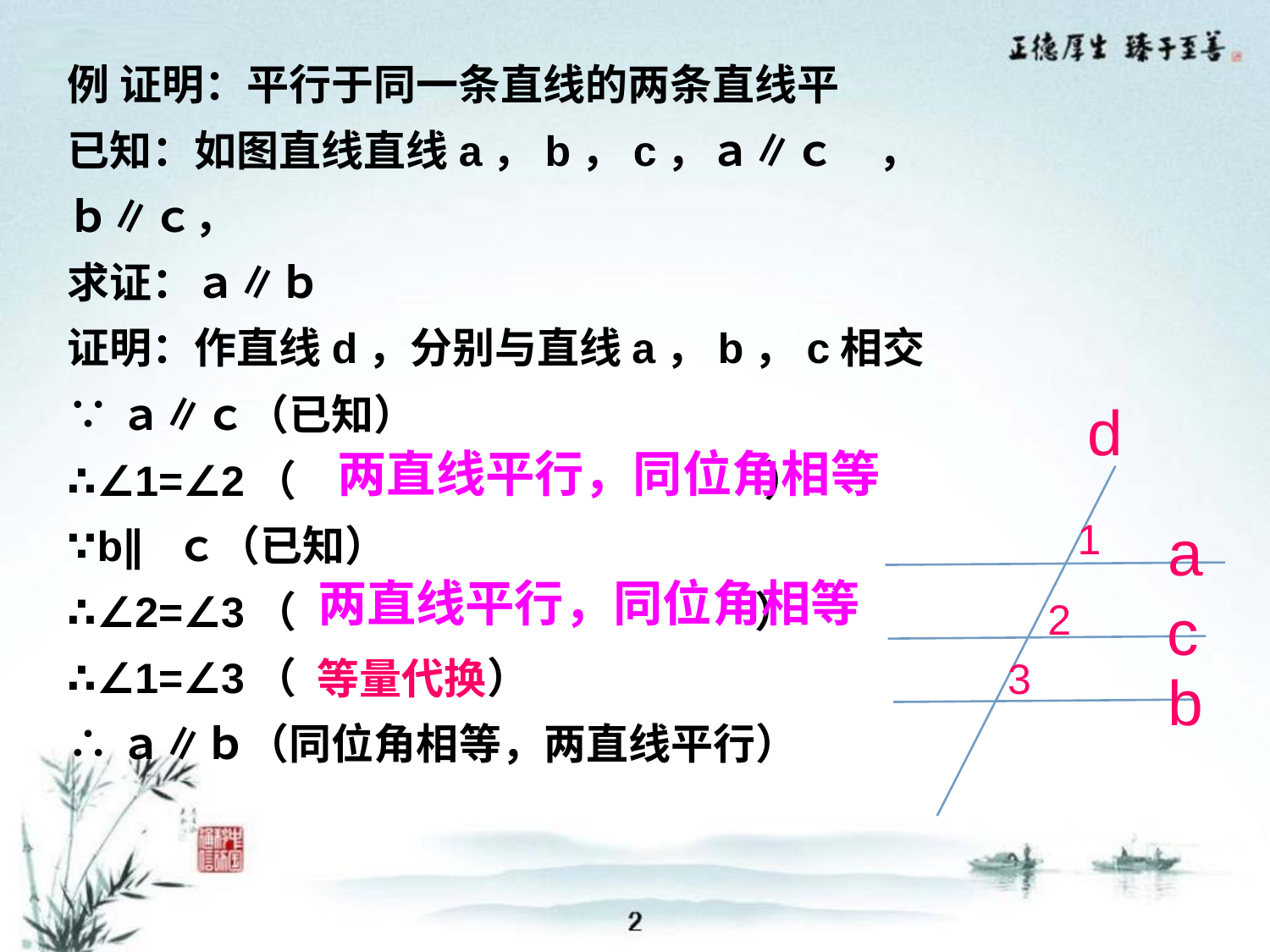

例 证明：平行于同一条直线的两条直线平
已知：如图直线直线a，b，c，ａ∥ｃ　，
ｂ∥ｃ，
求证：ａ∥ｂ
证明：作直线d，分别与直线a，b，c相交
∵ａ∥ｃ（已知）
∴∠1=∠2（                                                 ）
∵b∥ｃ（已知）
∴∠2=∠3（                                                ）
∴∠1=∠3（                    ）
∴ａ∥ｂ（同位角相等，两直线平行）
d

1

a

2

c

3

b

两直线平行，同位角相等
两直线平行，同位角相等
等量代换